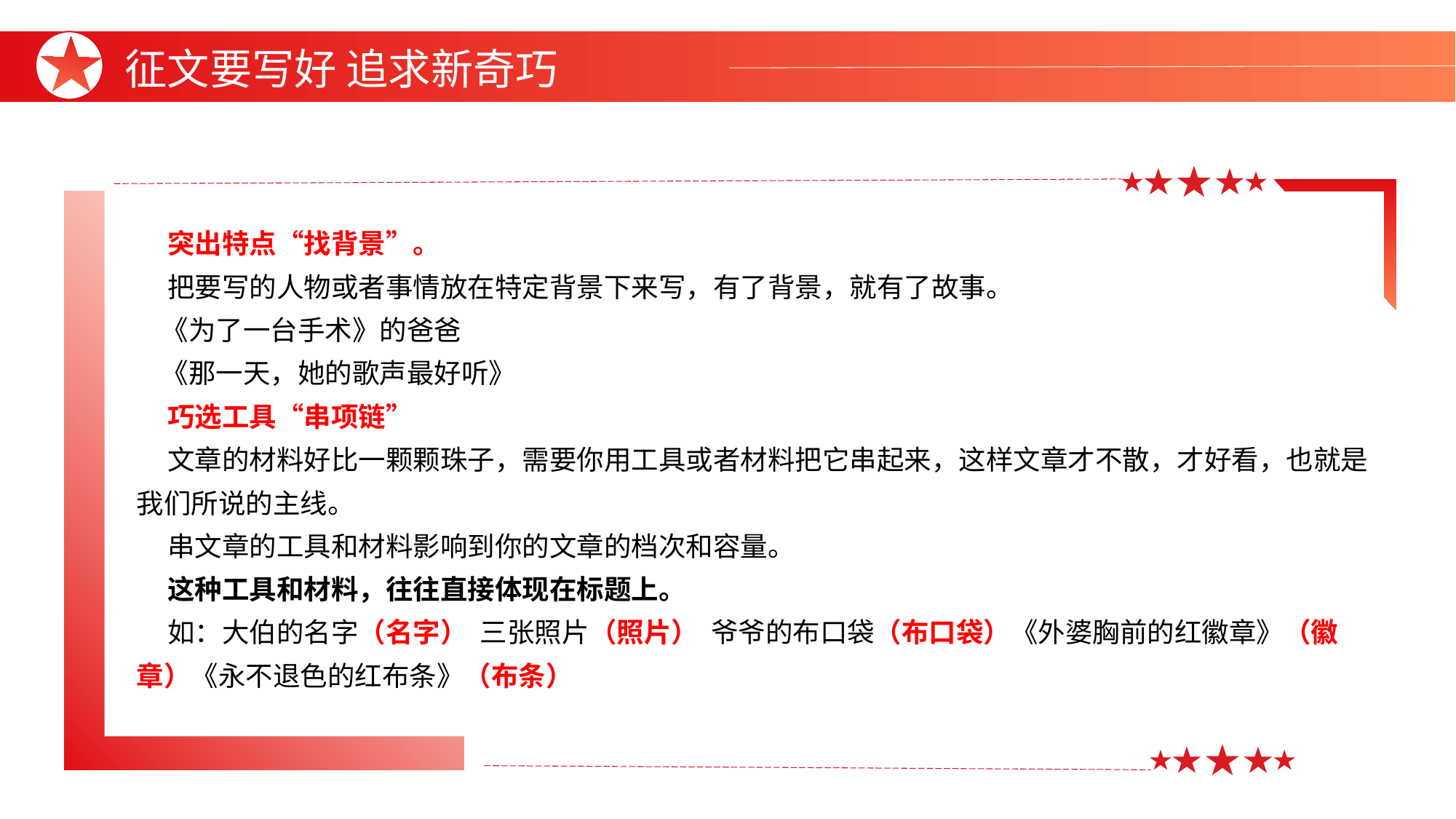

征文要写好 追求新奇巧

    突出特点“找背景”。
    把要写的人物或者事情放在特定背景下来写，有了背景，就有了故事。
   《为了一台手术》的爸爸
   《那一天，她的歌声最好听》
    巧选工具“串项链”
    文章的材料好比一颗颗珠子，需要你用工具或者材料把它串起来，这样文章才不散，才好看，也就是我们所说的主线。
    串文章的工具和材料影响到你的文章的档次和容量。
    这种工具和材料，往往直接体现在标题上。
    如：大伯的名字（名字）  三张照片（照片）  爷爷的布口袋（布口袋）《外婆胸前的红徽章》（徽章）《永不退色的红布条》（布条）